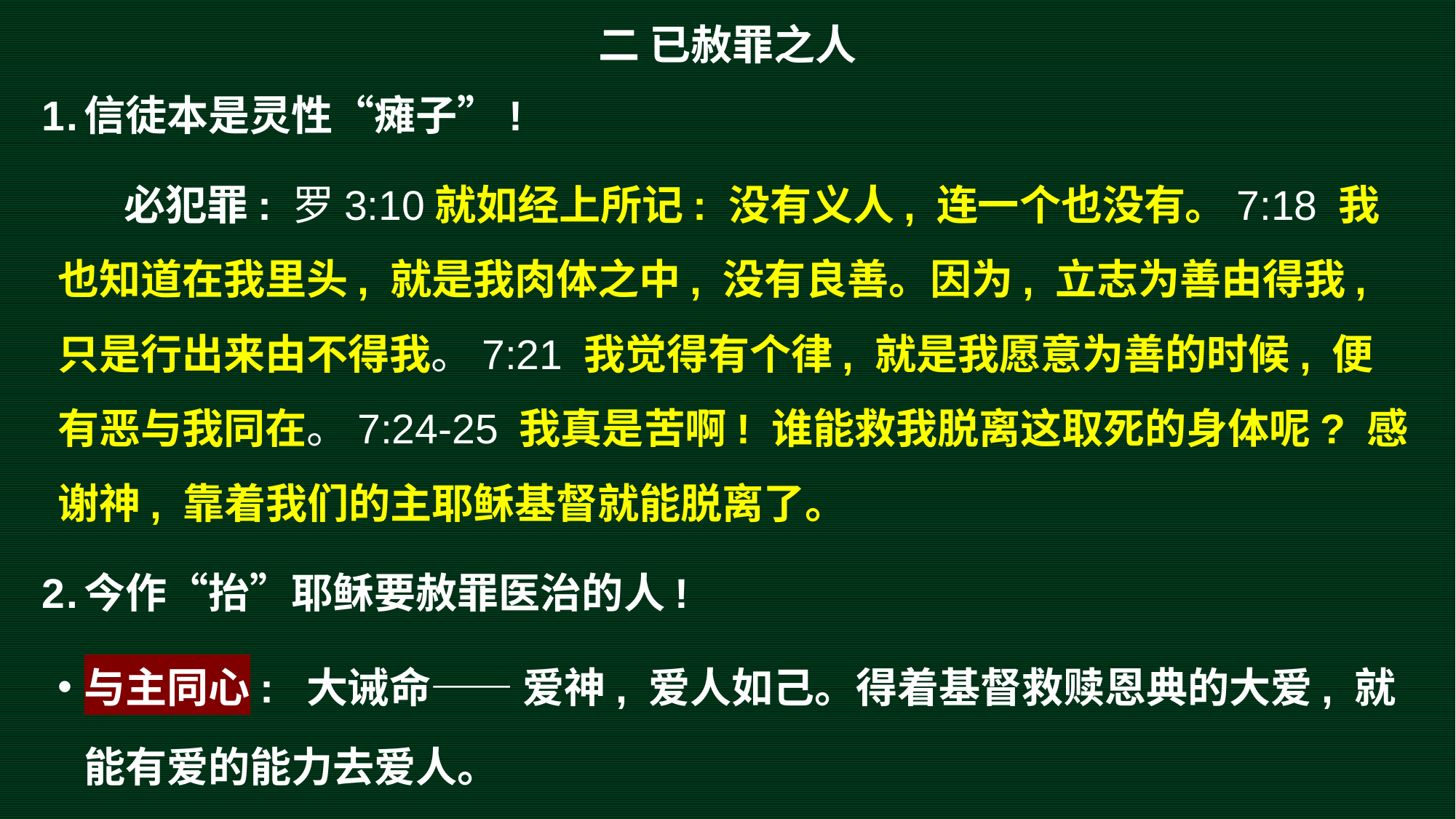

二 已赦罪之人
信徒本是灵性“瘫子”!
      必犯罪: 罗3:10就如经上所记: 没有义人, 连一个也没有。7:18 我也知道在我里头, 就是我肉体之中, 没有良善。因为, 立志为善由得我, 只是行出来由不得我。7:21 我觉得有个律, 就是我愿意为善的时候, 便有恶与我同在。7:24-25 我真是苦啊! 谁能救我脱离这取死的身体呢? 感谢神, 靠着我们的主耶稣基督就能脱离了。
今作“抬”耶稣要赦罪医治的人!
与主同心:  大诫命—— 爱神, 爱人如己。得着基督救赎恩典的大爱, 就能有爱的能力去爱人。